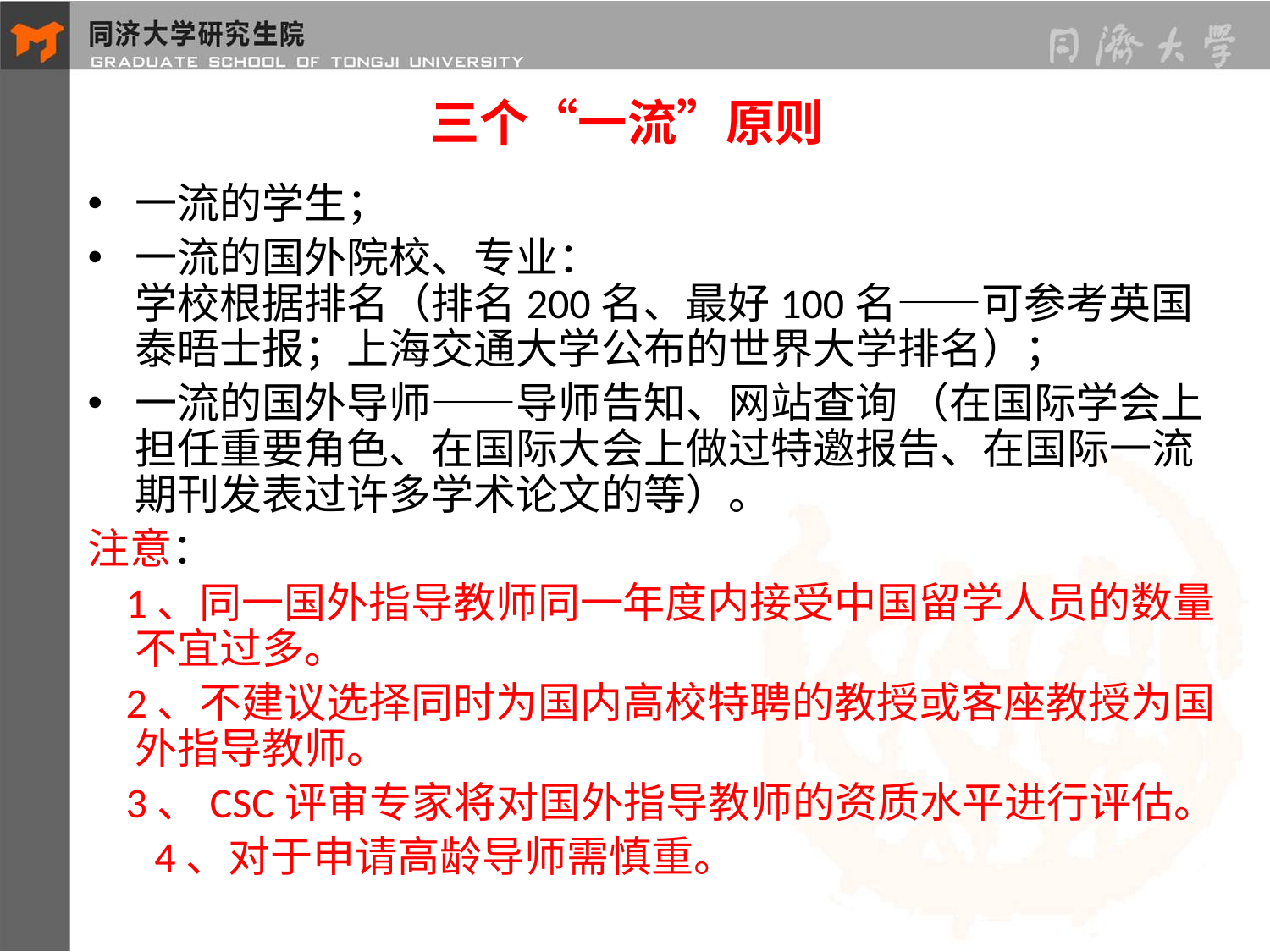

三个“一流”原则
一流的学生；
一流的国外院校、专业：
学校根据排名（排名200名、最好100名——可参考英国泰晤士报；上海交通大学公布的世界大学排名）；
一流的国外导师——导师告知、网站查询 （在国际学会上担任重要角色、在国际大会上做过特邀报告、在国际一流期刊发表过许多学术论文的等）。
注意：
    1、同一国外指导教师同一年度内接受中国留学人员的数量不宜过多。
    2、不建议选择同时为国内高校特聘的教授或客座教授为国外指导教师。
    3、CSC评审专家将对国外指导教师的资质水平进行评估。
	  4、对于申请高龄导师需慎重。
7